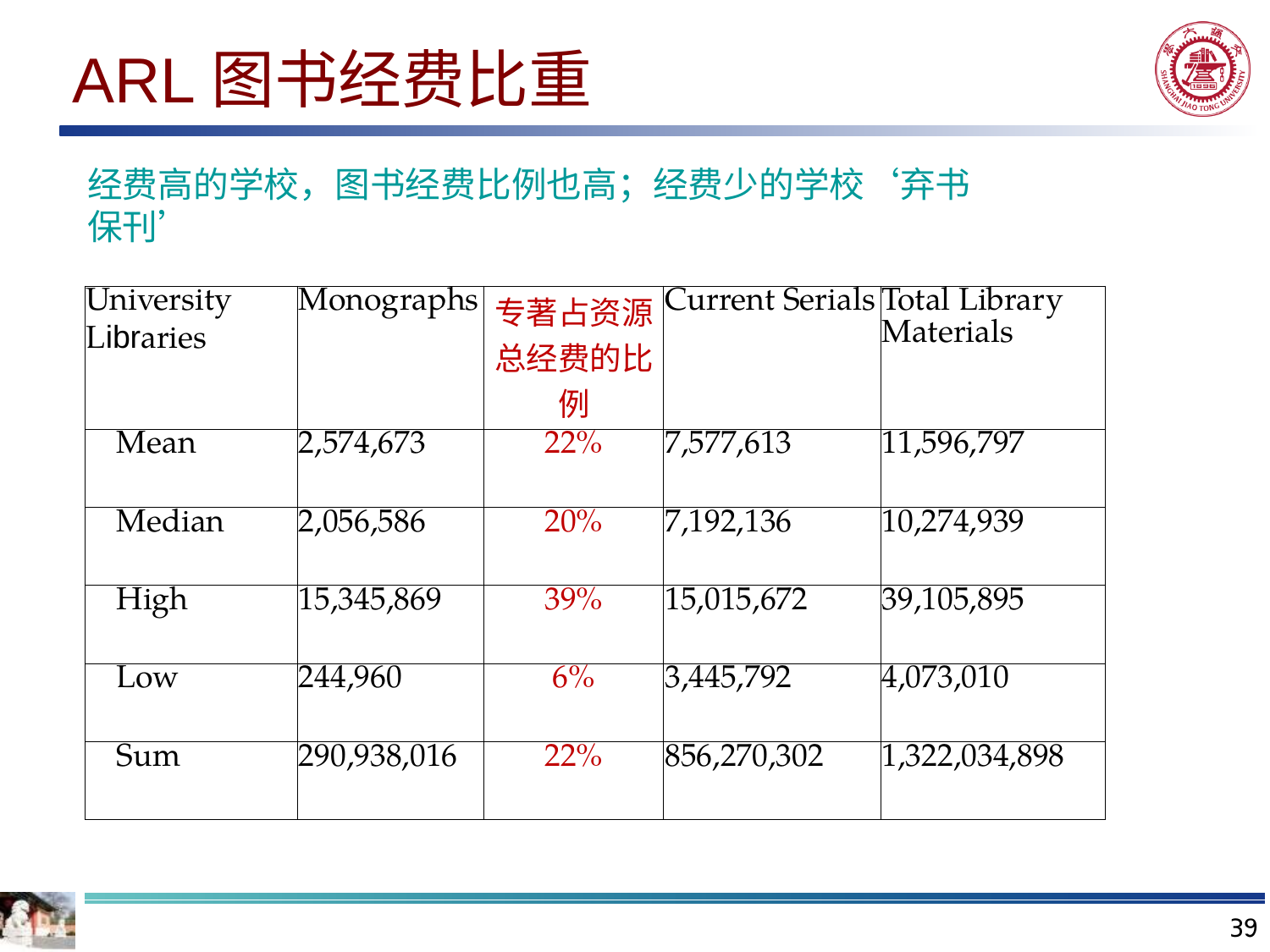

# ARL图书经费比重
经费高的学校，图书经费比例也高；经费少的学校‘弃书保刊’
| University Libraries | Monographs | 专著占资源总经费的比例 | Current Serials | Total Library Materials |
| --- | --- | --- | --- | --- |
| Mean | 2,574,673 | 22% | 7,577,613 | 11,596,797 |
| Median | 2,056,586 | 20% | 7,192,136 | 10,274,939 |
| High | 15,345,869 | 39% | 15,015,672 | 39,105,895 |
| Low | 244,960 | 6% | 3,445,792 | 4,073,010 |
| Sum | 290,938,016 | 22% | 856,270,302 | 1,322,034,898 |
39